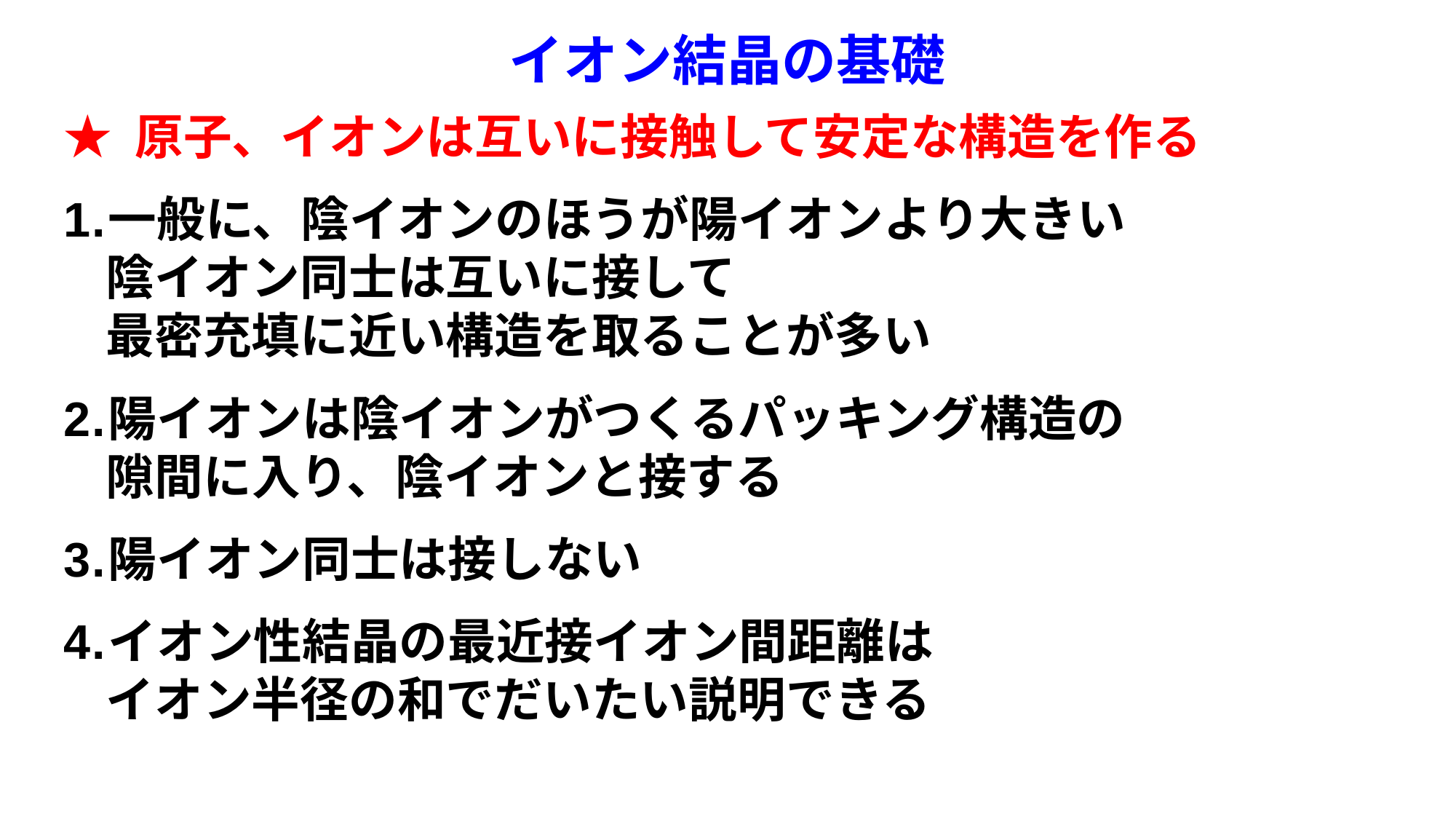

# イオン結晶の基礎
★ 原子、イオンは互いに接触して安定な構造を作る
一般に、陰イオンのほうが陽イオンより大きい
陰イオン同士は互いに接して
最密充填に近い構造を取ることが多い
陽イオンは陰イオンがつくるパッキング構造の
隙間に入り、陰イオンと接する
陽イオン同士は接しない
イオン性結晶の最近接イオン間距離は
イオン半径の和でだいたい説明できる